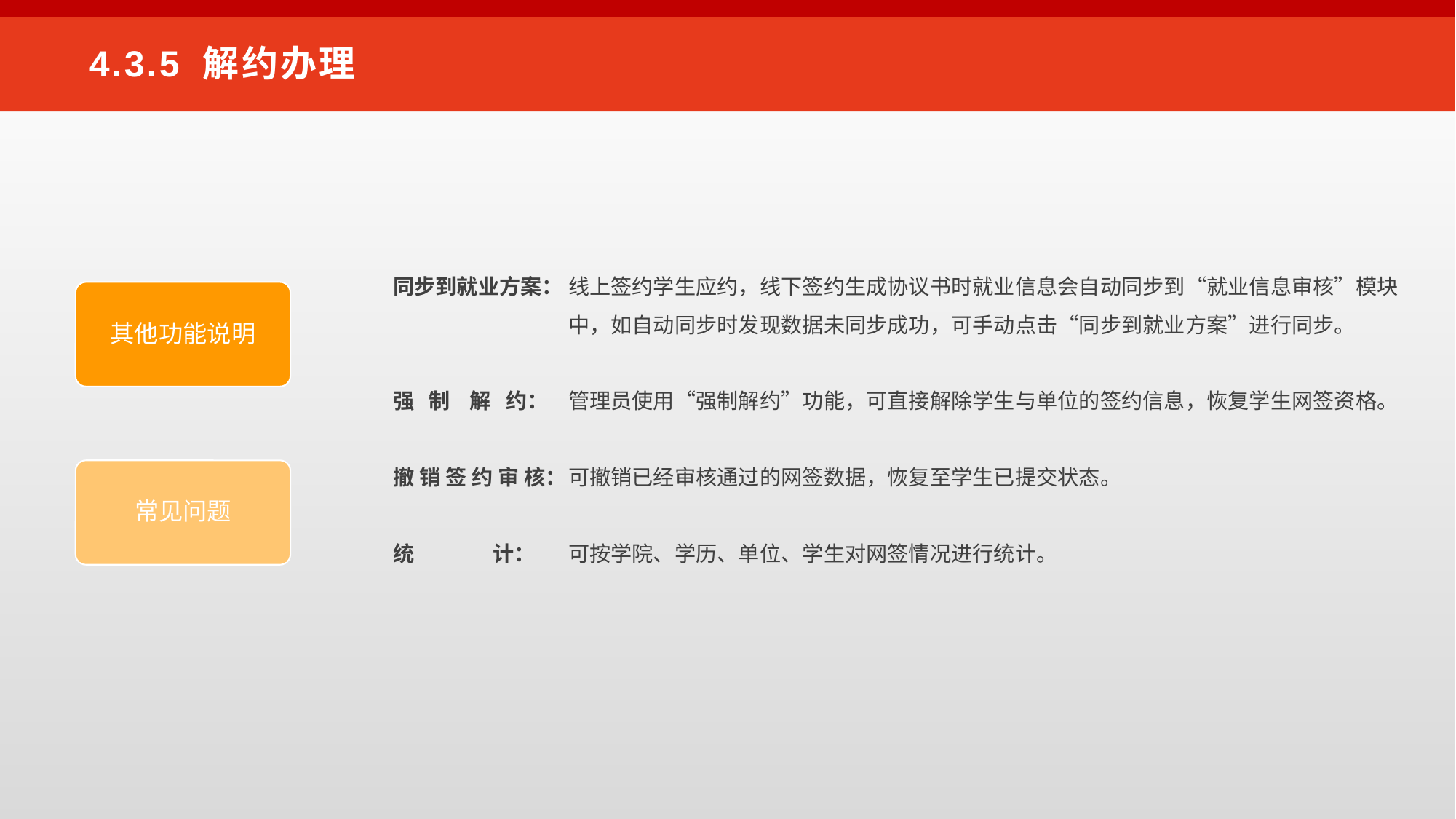

4.3.5 解约办理
同步到就业方案：

强   制    解   约：

撤 销 签 约 审 核：

统                计：
线上签约学生应约，线下签约生成协议书时就业信息会自动同步到“就业信息审核”模块中，如自动同步时发现数据未同步成功，可手动点击“同步到就业方案”进行同步。

管理员使用“强制解约”功能，可直接解除学生与单位的签约信息，恢复学生网签资格。

可撤销已经审核通过的网签数据，恢复至学生已提交状态。

可按学院、学历、单位、学生对网签情况进行统计。

其他功能说明

常见问题